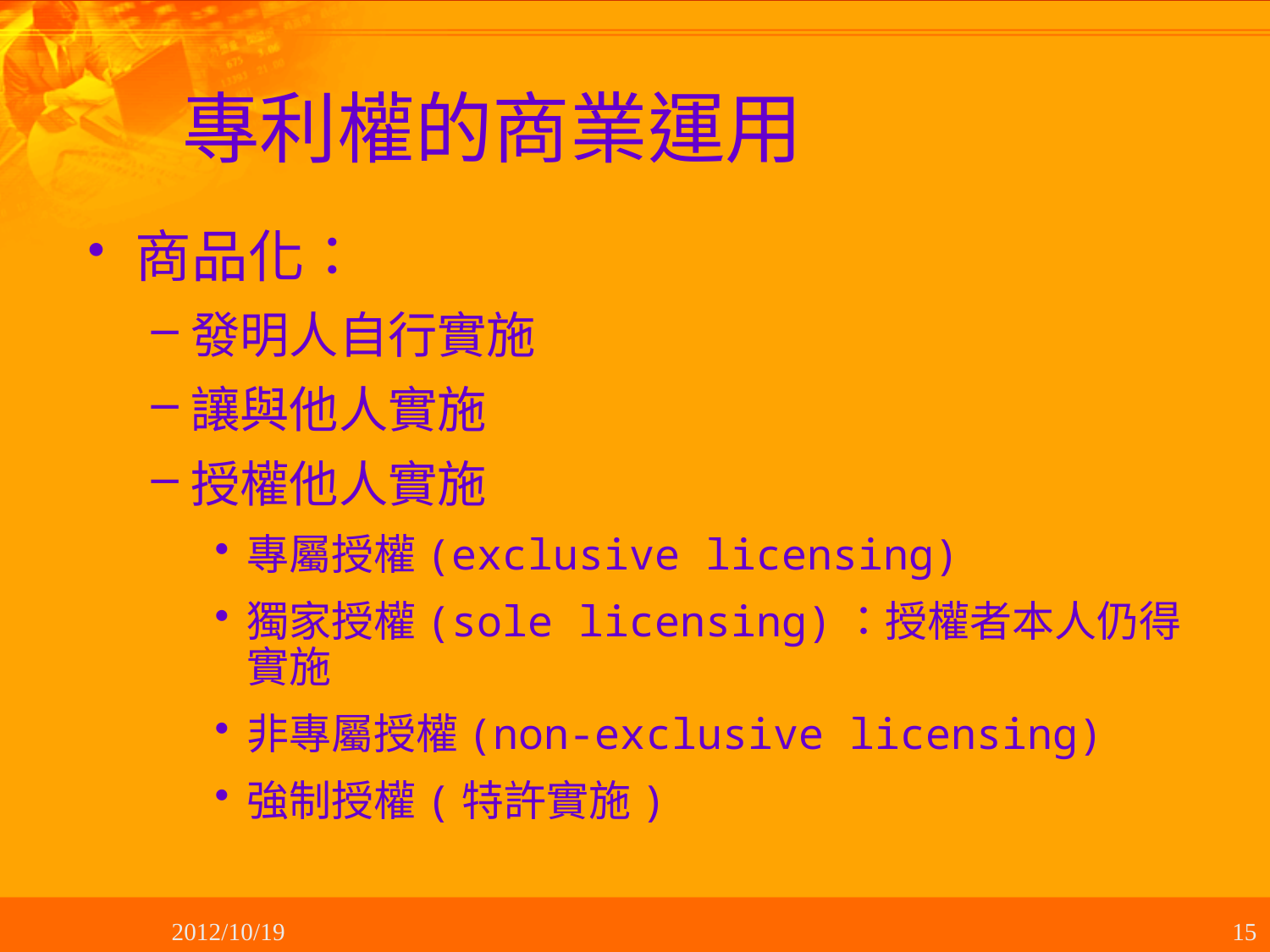

# 專利權的商業運用
商品化：
發明人自行實施
讓與他人實施
授權他人實施
專屬授權(exclusive licensing)
獨家授權(sole licensing)：授權者本人仍得實施
非專屬授權(non-exclusive licensing)
強制授權(特許實施)
2012/10/19
15